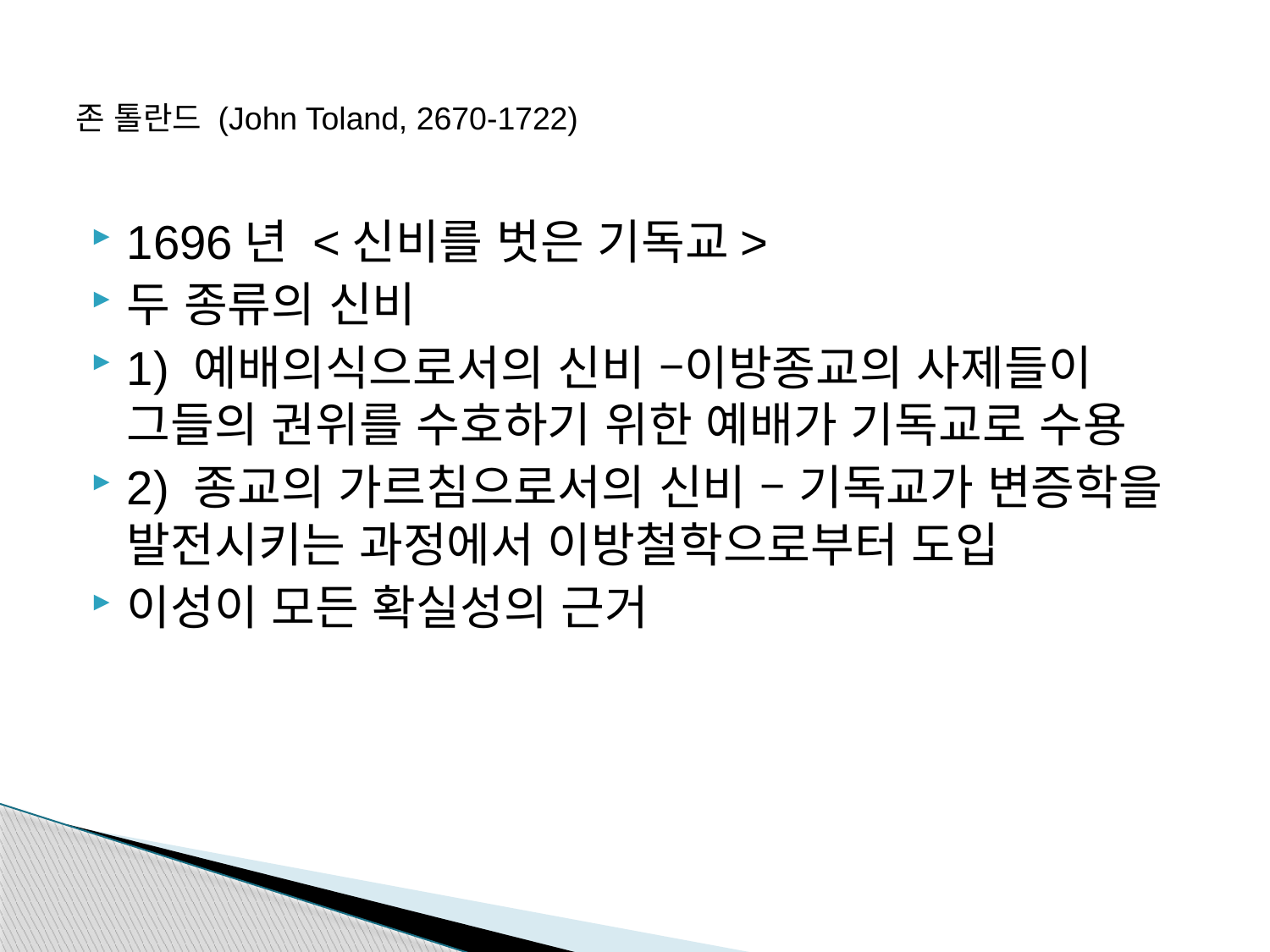

# 존 톨란드 (John Toland, 2670-1722)
1696년 <신비를 벗은 기독교>
두 종류의 신비
1) 예배의식으로서의 신비 –이방종교의 사제들이 그들의 권위를 수호하기 위한 예배가 기독교로 수용
2) 종교의 가르침으로서의 신비 – 기독교가 변증학을 발전시키는 과정에서 이방철학으로부터 도입
이성이 모든 확실성의 근거